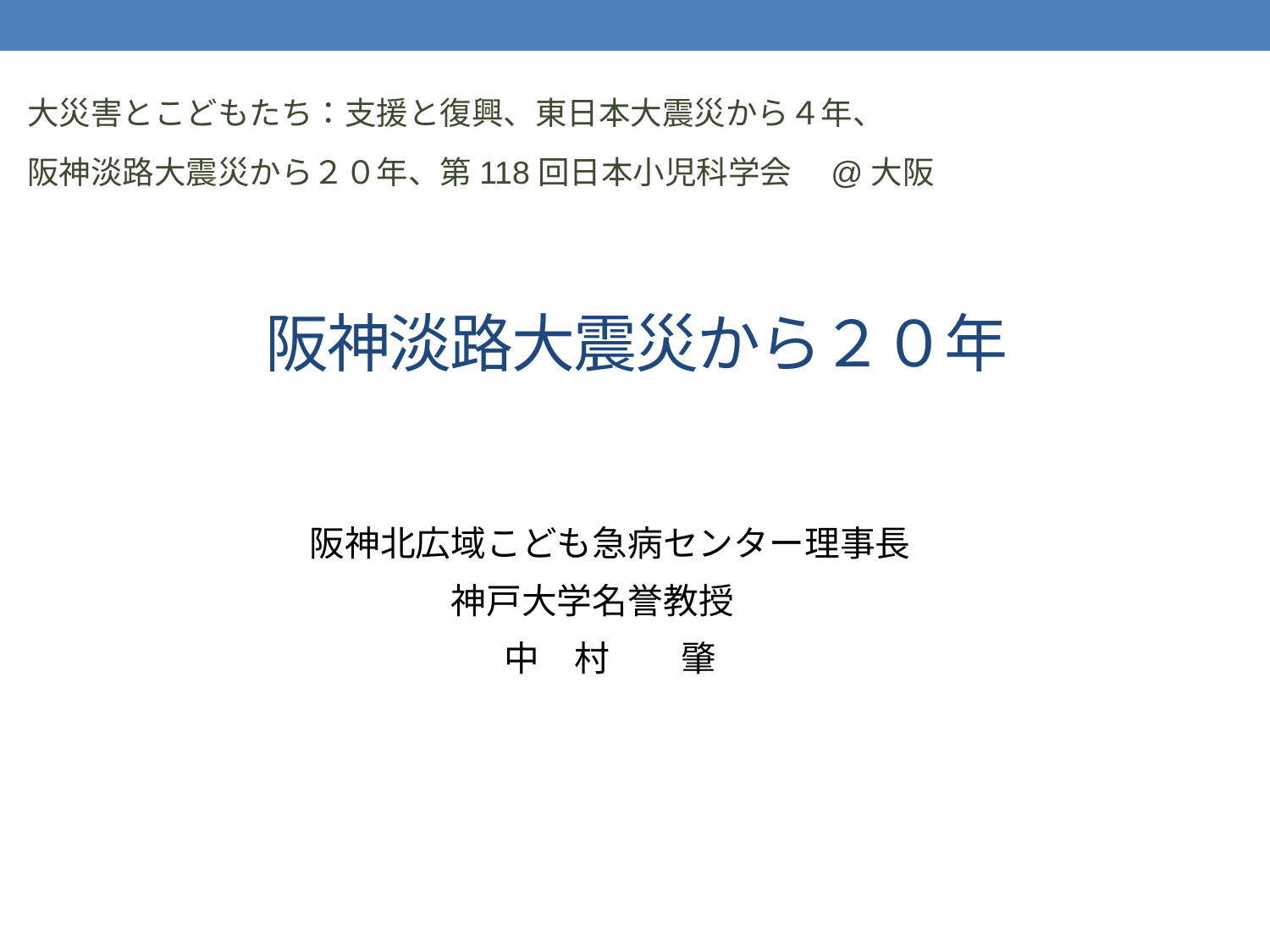

大災害とこどもたち：支援と復興、東日本大震災から４年、
阪神淡路大震災から２０年、第118回日本小児科学会　@大阪
# 阪神淡路大震災から２０年
阪神北広域こども急病センター理事長
神戸大学名誉教授
中　村　　肇